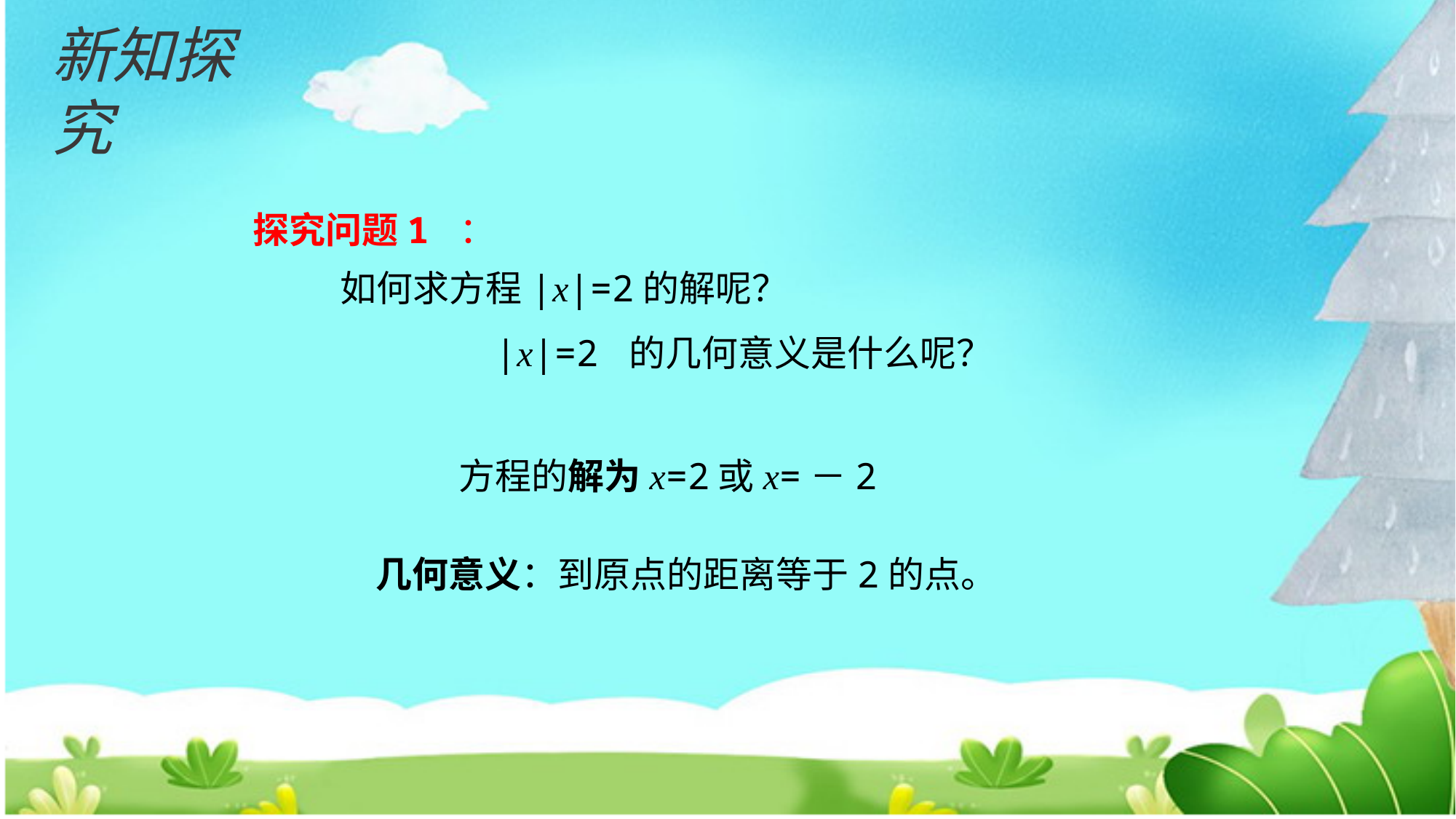

新知探究
 探究问题1 ：
            如何求方程|x|=2的解呢？
            |x|=2 的几何意义是什么呢？
方程的解为x=2或x=－2
几何意义：到原点的距离等于2的点。